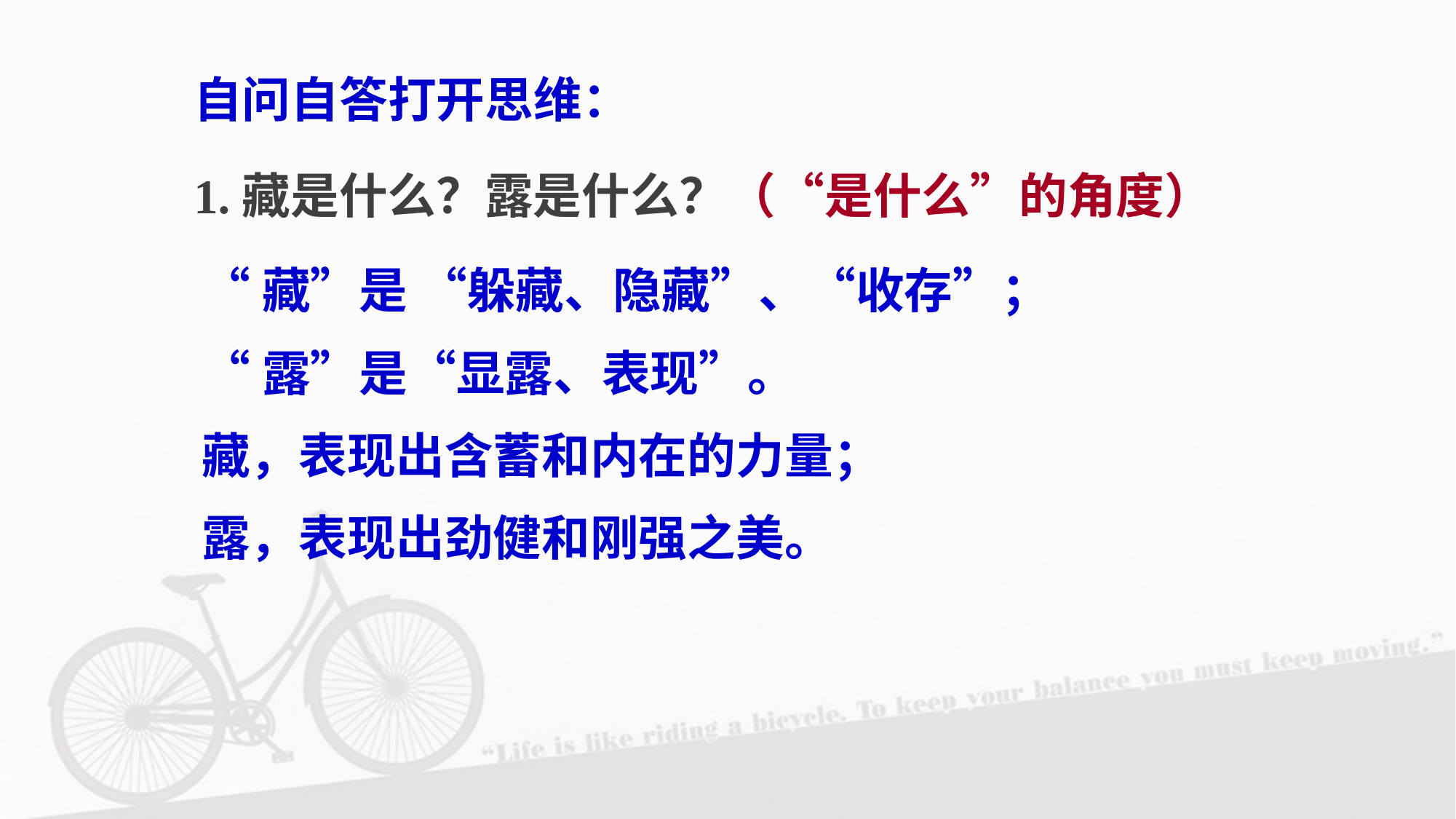

自问自答打开思维：
1.藏是什么？露是什么？（“是什么”的角度）
“藏”是 “躲藏、隐藏”、“收存”；
“露”是“显露、表现”。
藏，表现出含蓄和内在的力量；
露，表现出劲健和刚强之美。